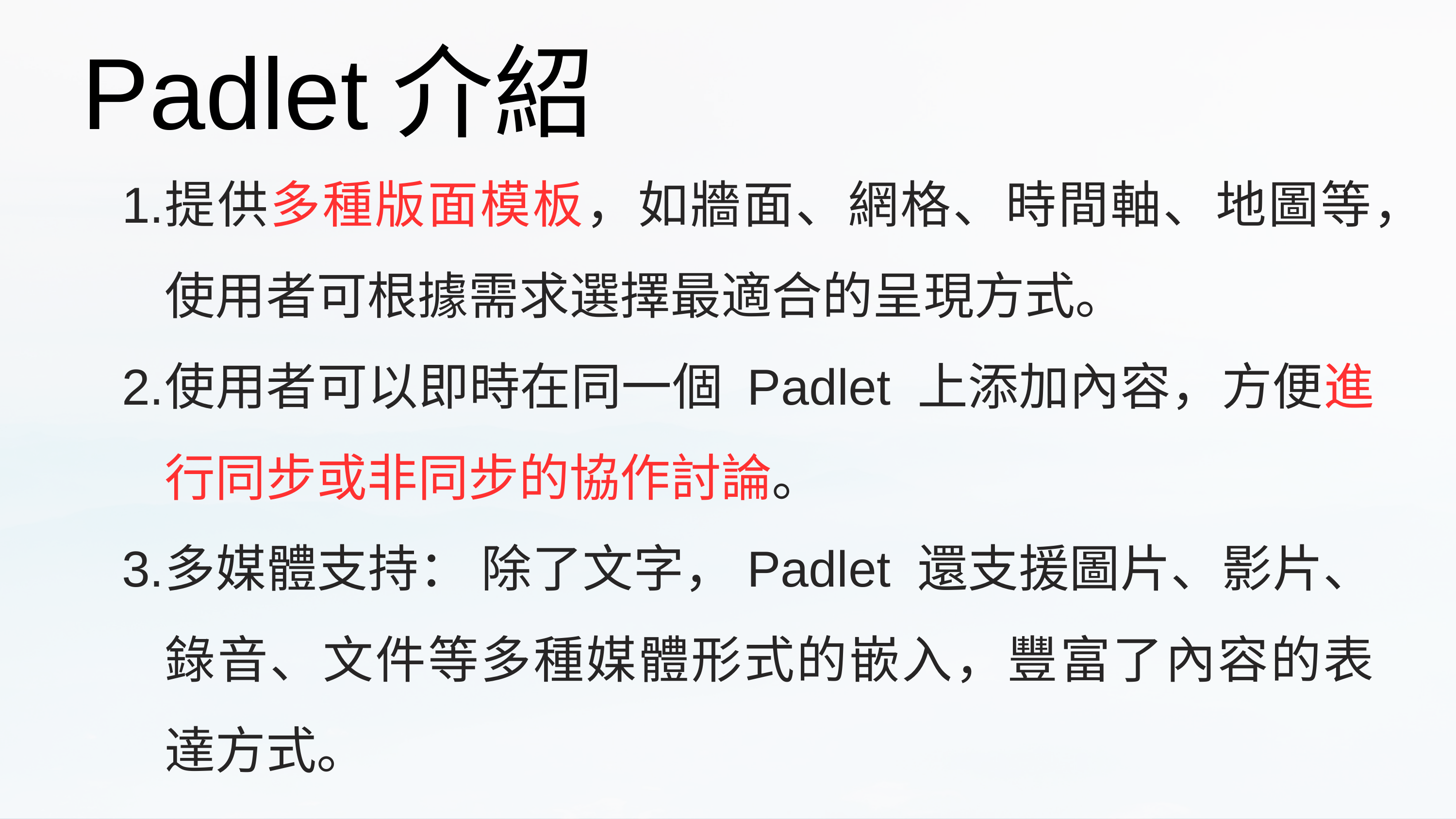

Padlet介紹
提供多種版面模板，如牆面、網格、時間軸、地圖等，使用者可根據需求選擇最適合的呈現方式。
使用者可以即時在同一個 Padlet 上添加內容，方便進行同步或非同步的協作討論。
多媒體支持： 除了文字，Padlet 還支援圖片、影片、錄音、文件等多種媒體形式的嵌入，豐富了內容的表達方式。